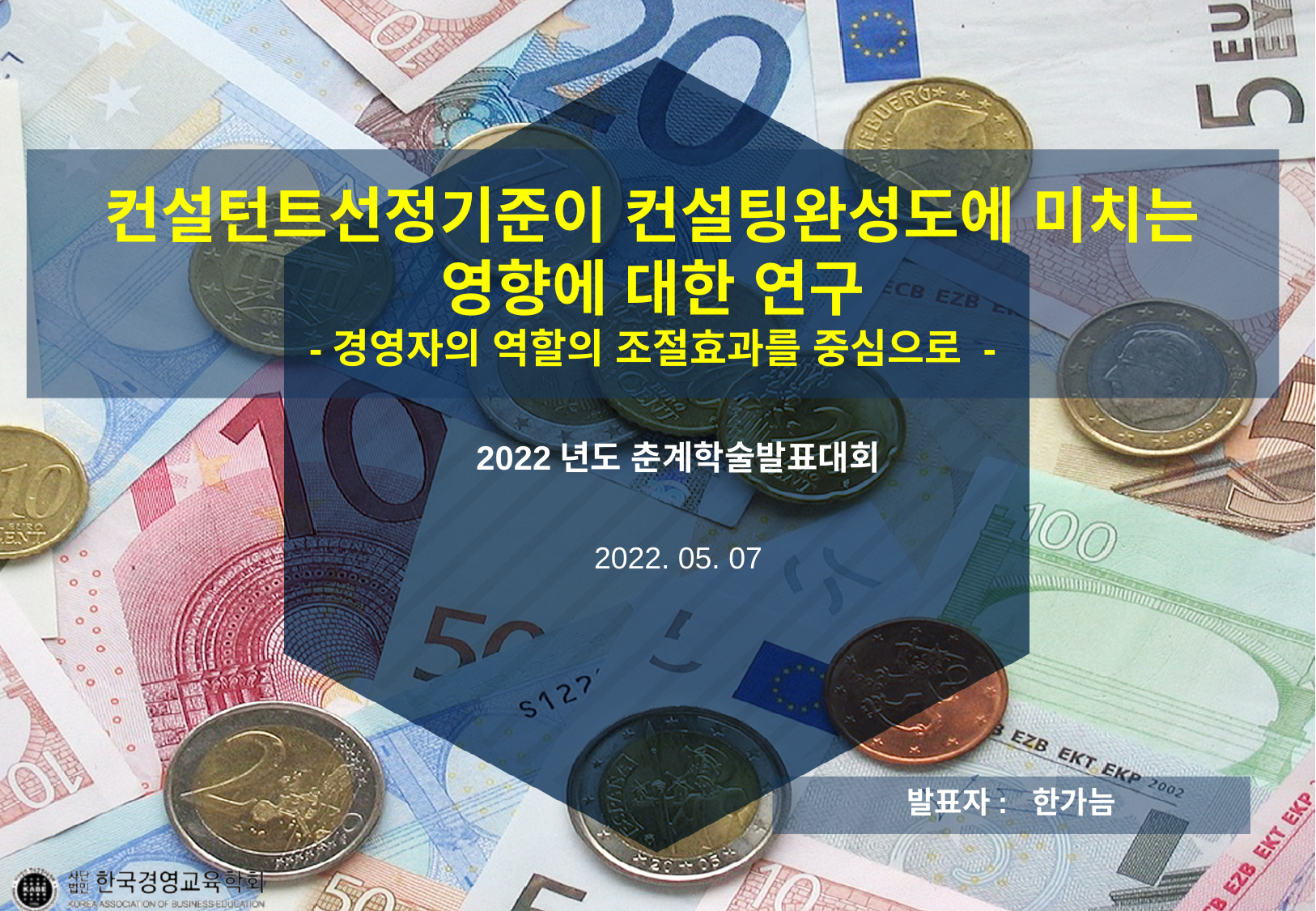

# 컨설턴트선정기준이 컨설팅완성도에 미치는 영향에 대한 연구 -경영자의 역할의 조절효과를 중심으로 -
2022년도 춘계학술발표대회
2022. 05. 07
발표자:  한가늠